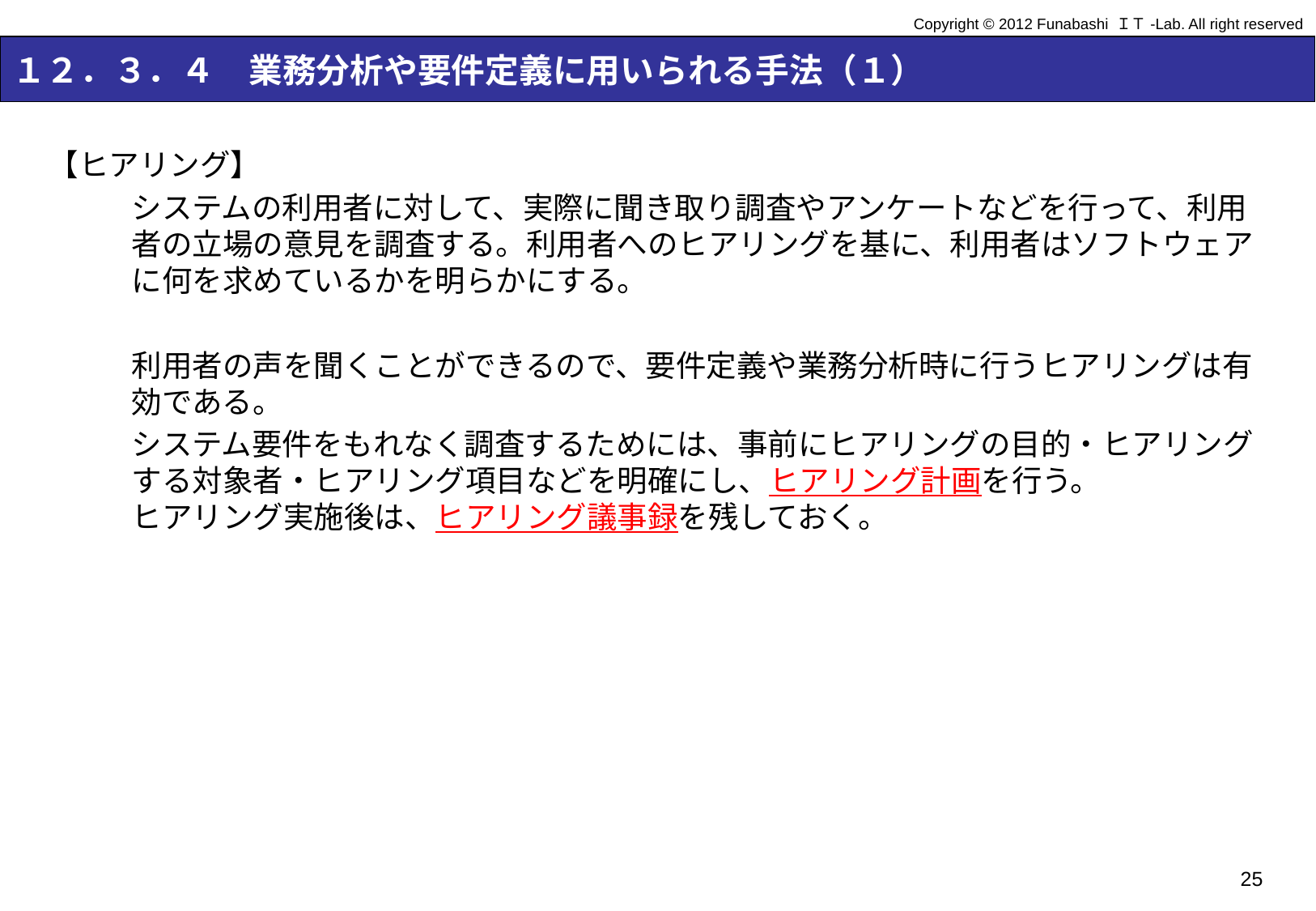

Copyright © 2012 Funabashi ＩＴ-Lab. All right reserved
# １２．３．４　業務分析や要件定義に用いられる手法（１）
【ヒアリング】
システムの利用者に対して、実際に聞き取り調査やアンケートなどを行って、利用者の立場の意見を調査する。利用者へのヒアリングを基に、利用者はソフトウェアに何を求めているかを明らかにする。

利用者の声を聞くことができるので、要件定義や業務分析時に行うヒアリングは有効である。
システム要件をもれなく調査するためには、事前にヒアリングの目的・ヒアリングする対象者・ヒアリング項目などを明確にし、ヒアリング計画を行う。
ヒアリング実施後は、ヒアリング議事録を残しておく。
25